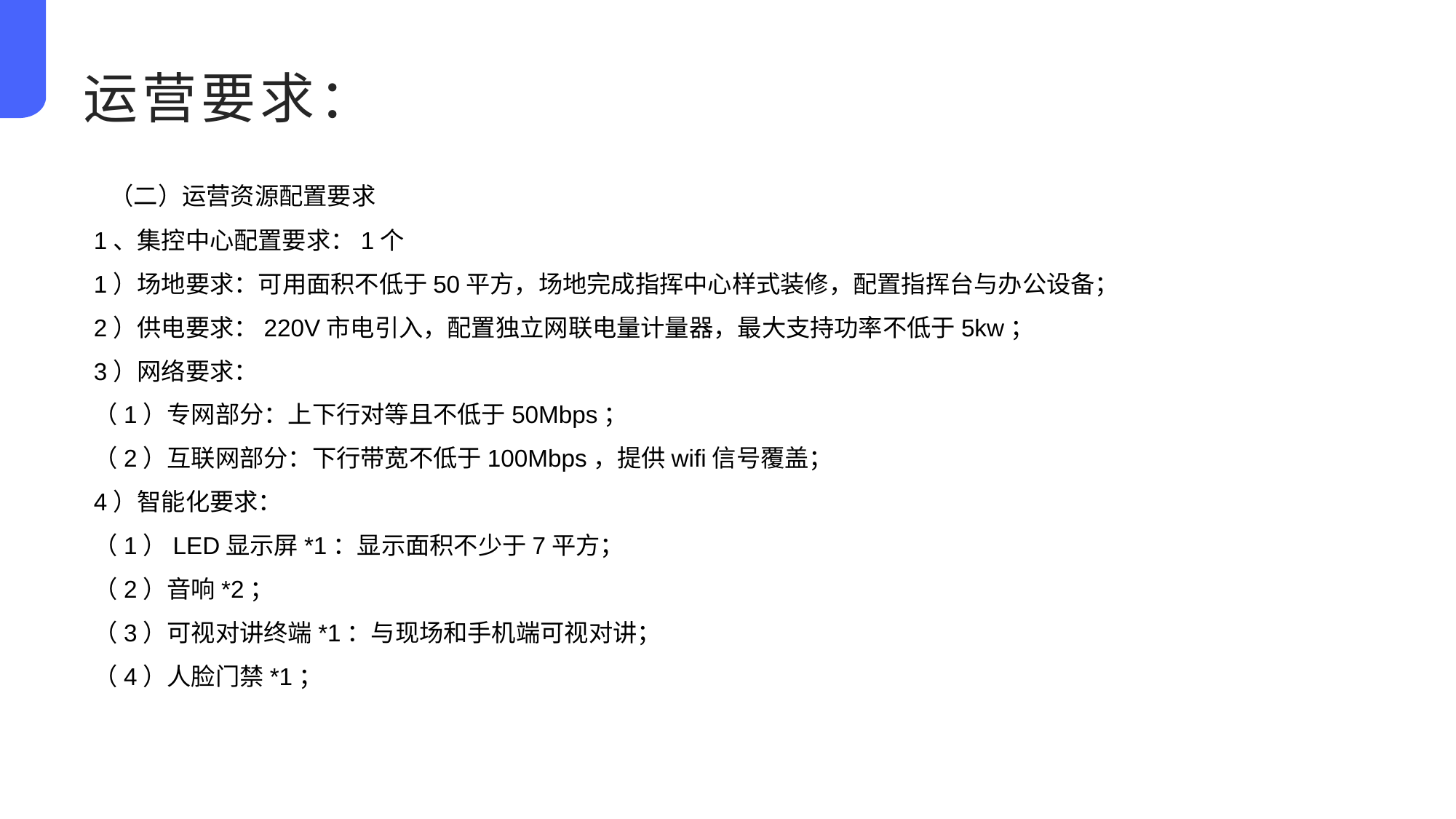

运营要求：
（二）运营资源配置要求
1、集控中心配置要求：1个
1）场地要求：可用面积不低于50平方，场地完成指挥中心样式装修，配置指挥台与办公设备；
2）供电要求：220V市电引入，配置独立网联电量计量器，最大支持功率不低于5kw；
3）网络要求：
（1）专网部分：上下行对等且不低于50Mbps；
（2）互联网部分：下行带宽不低于100Mbps，提供wifi信号覆盖；
4）智能化要求：
（1）LED显示屏*1：显示面积不少于7平方；
（2）音响*2；
（3）可视对讲终端*1：与现场和手机端可视对讲；
（4）人脸门禁*1；
24